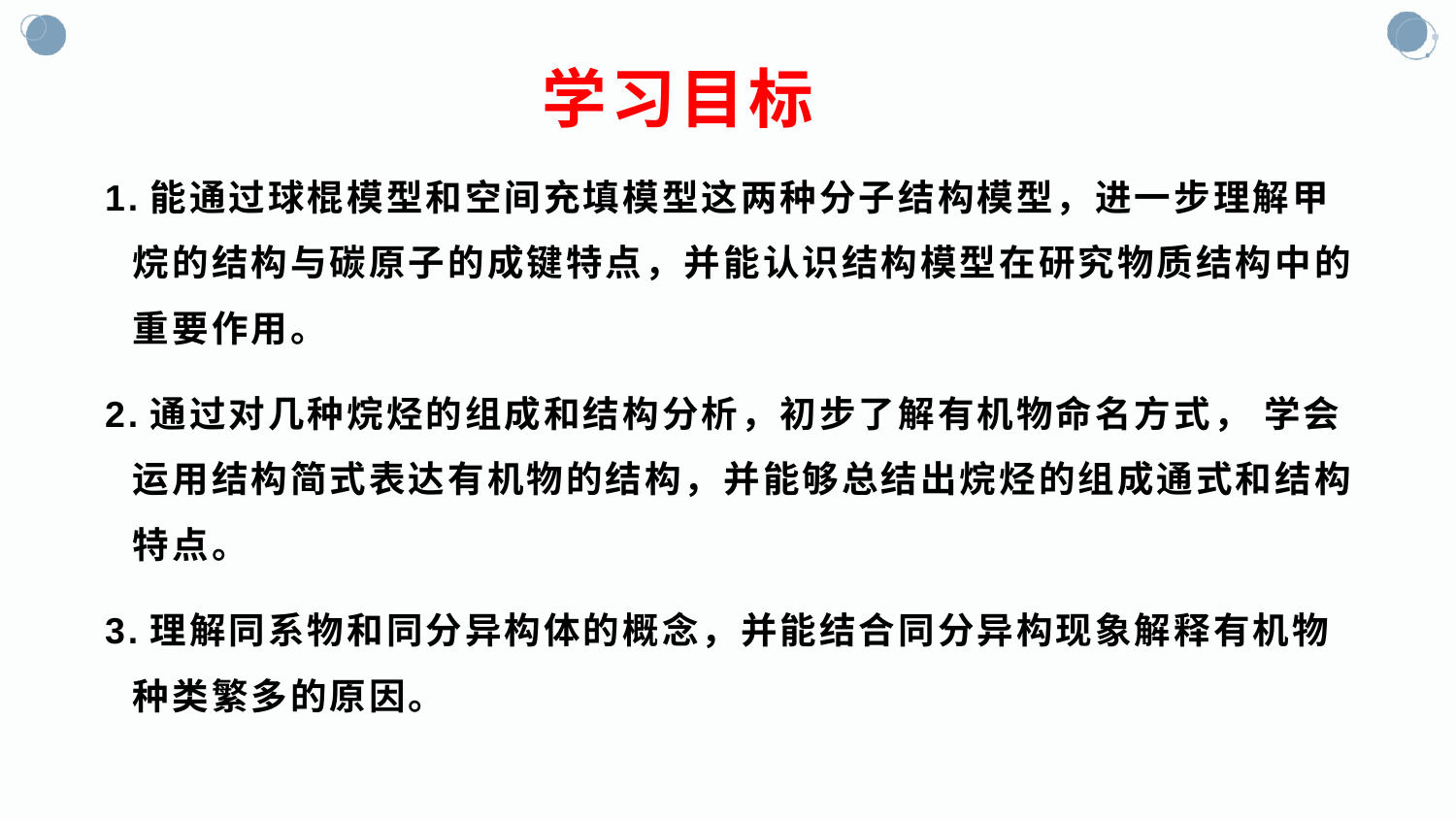

# 学习目标
1.能通过球棍模型和空间充填模型这两种分子结构模型，进一步理解甲烷的结构与碳原子的成键特点，并能认识结构模型在研究物质结构中的重要作用。
2.通过对几种烷烃的组成和结构分析，初步了解有机物命名方式， 学会运用结构简式表达有机物的结构，并能够总结出烷烃的组成通式和结构特点。
3.理解同系物和同分异构体的概念，并能结合同分异构现象解释有机物种类繁多的原因。